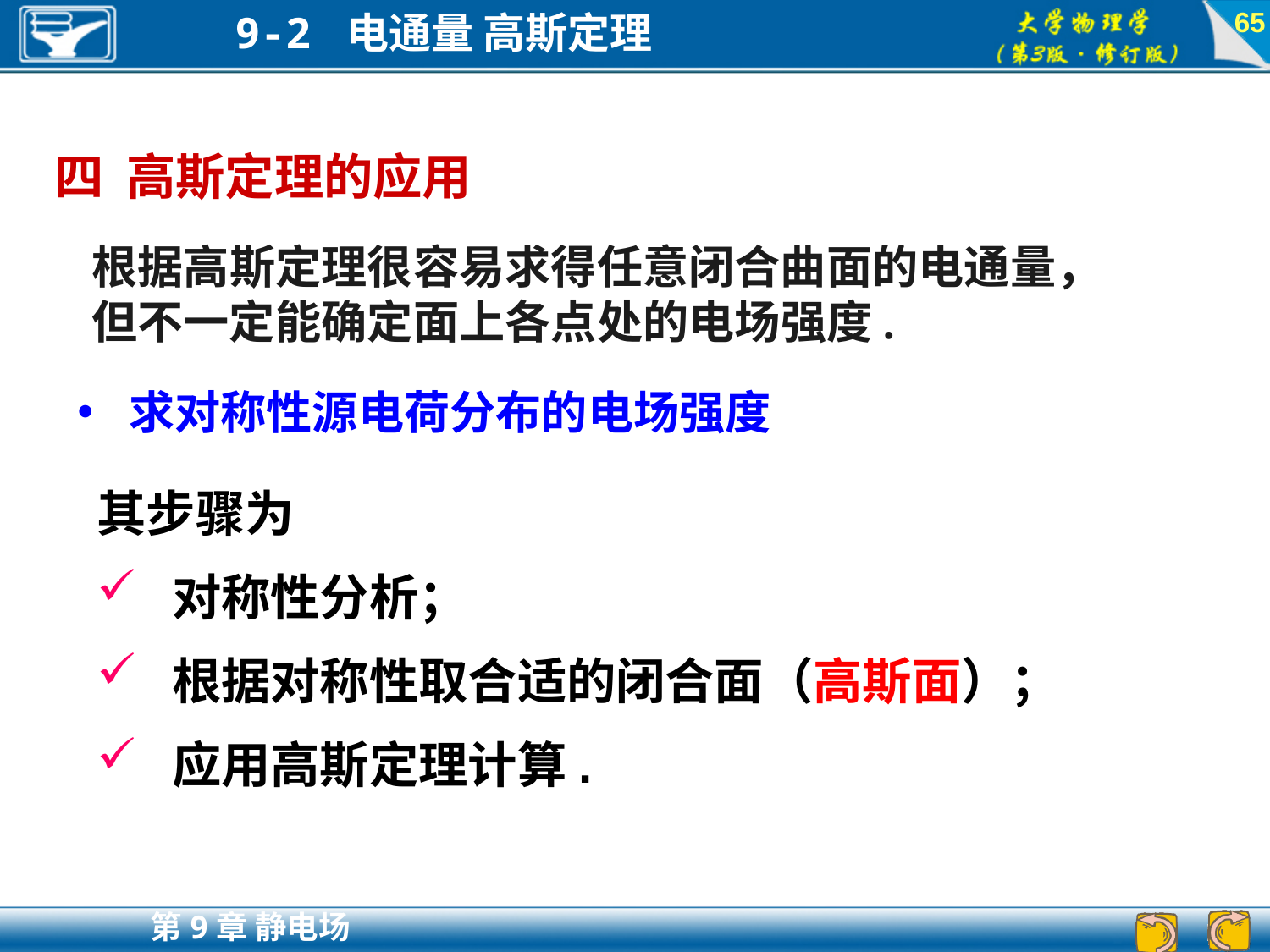

65
四  高斯定理的应用
根据高斯定理很容易求得任意闭合曲面的电通量，
但不一定能确定面上各点处的电场强度.
 求对称性源电荷分布的电场强度
其步骤为
  对称性分析；
  根据对称性取合适的闭合面（高斯面）；
  应用高斯定理计算.